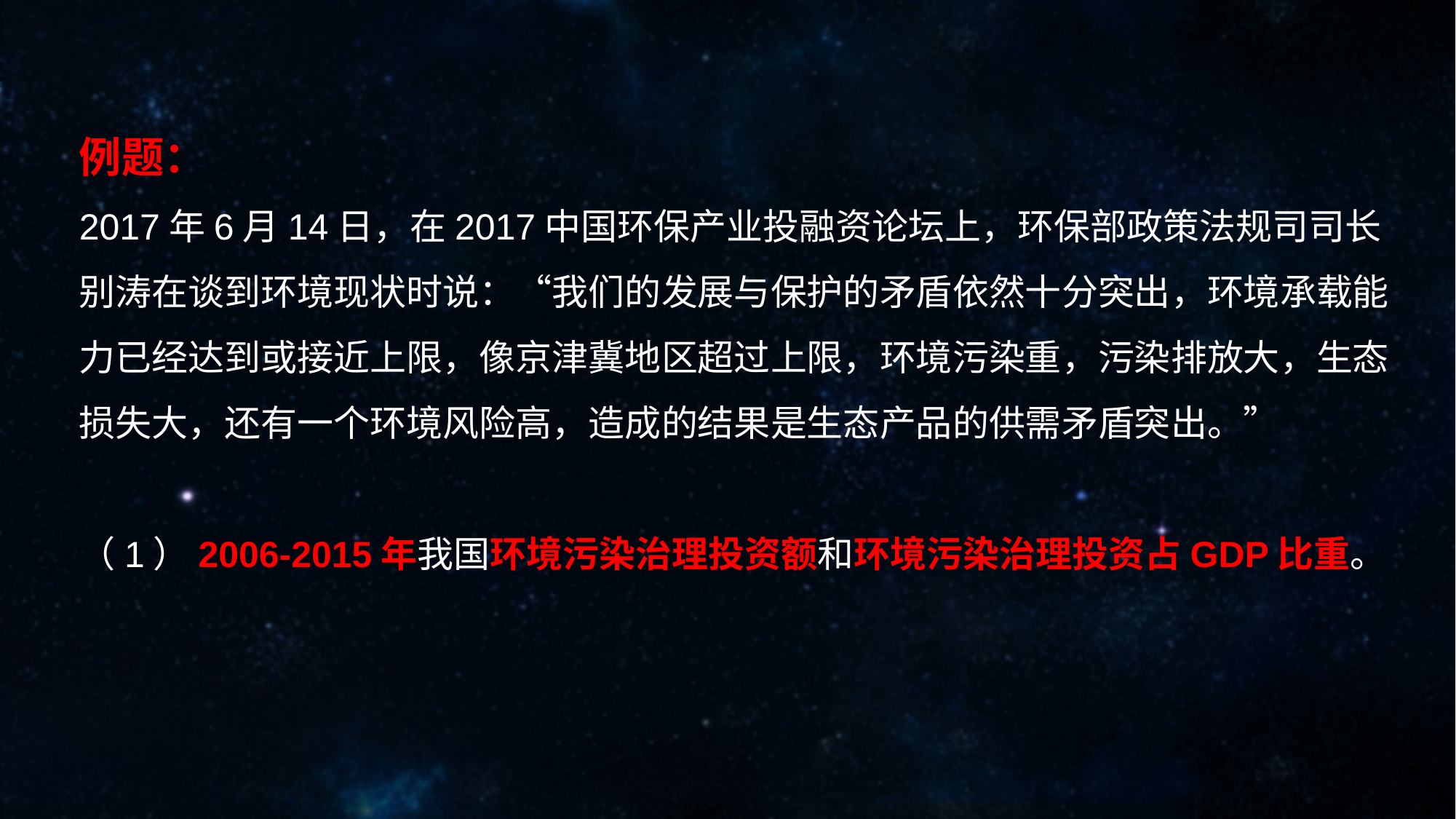

例题：
2017年6月14日，在2017中国环保产业投融资论坛上，环保部政策法规司司长别涛在谈到环境现状时说：“我们的发展与保护的矛盾依然十分突出，环境承载能力已经达到或接近上限，像京津冀地区超过上限，环境污染重，污染排放大，生态损失大，还有一个环境风险高，造成的结果是生态产品的供需矛盾突出。”

（1）2006-2015年我国环境污染治理投资额和环境污染治理投资占GDP比重。